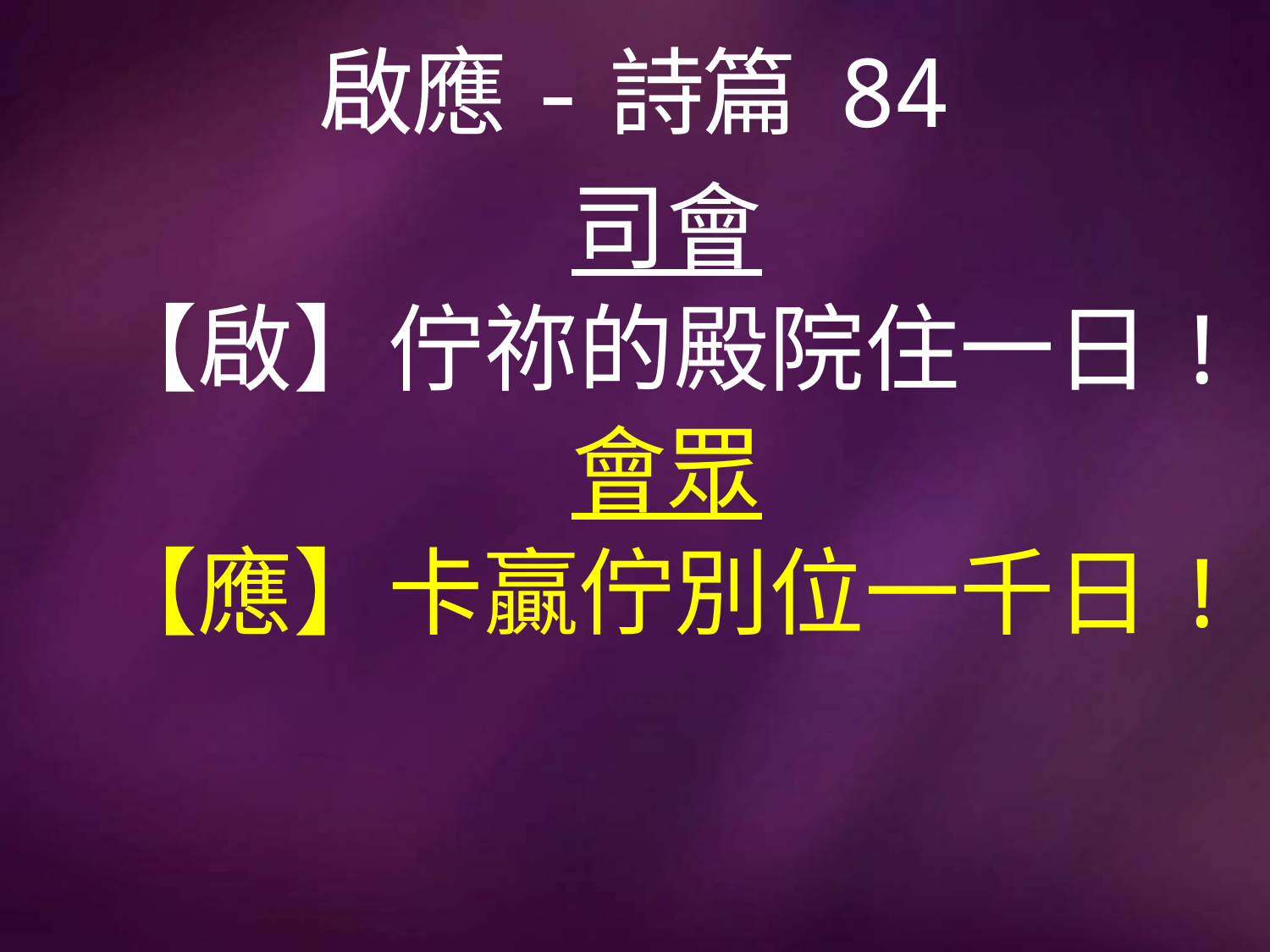

# 啟應-詩篇 84
司會
【啟】佇祢的殿院住一日!
會眾
【應】卡贏佇別位一千日!